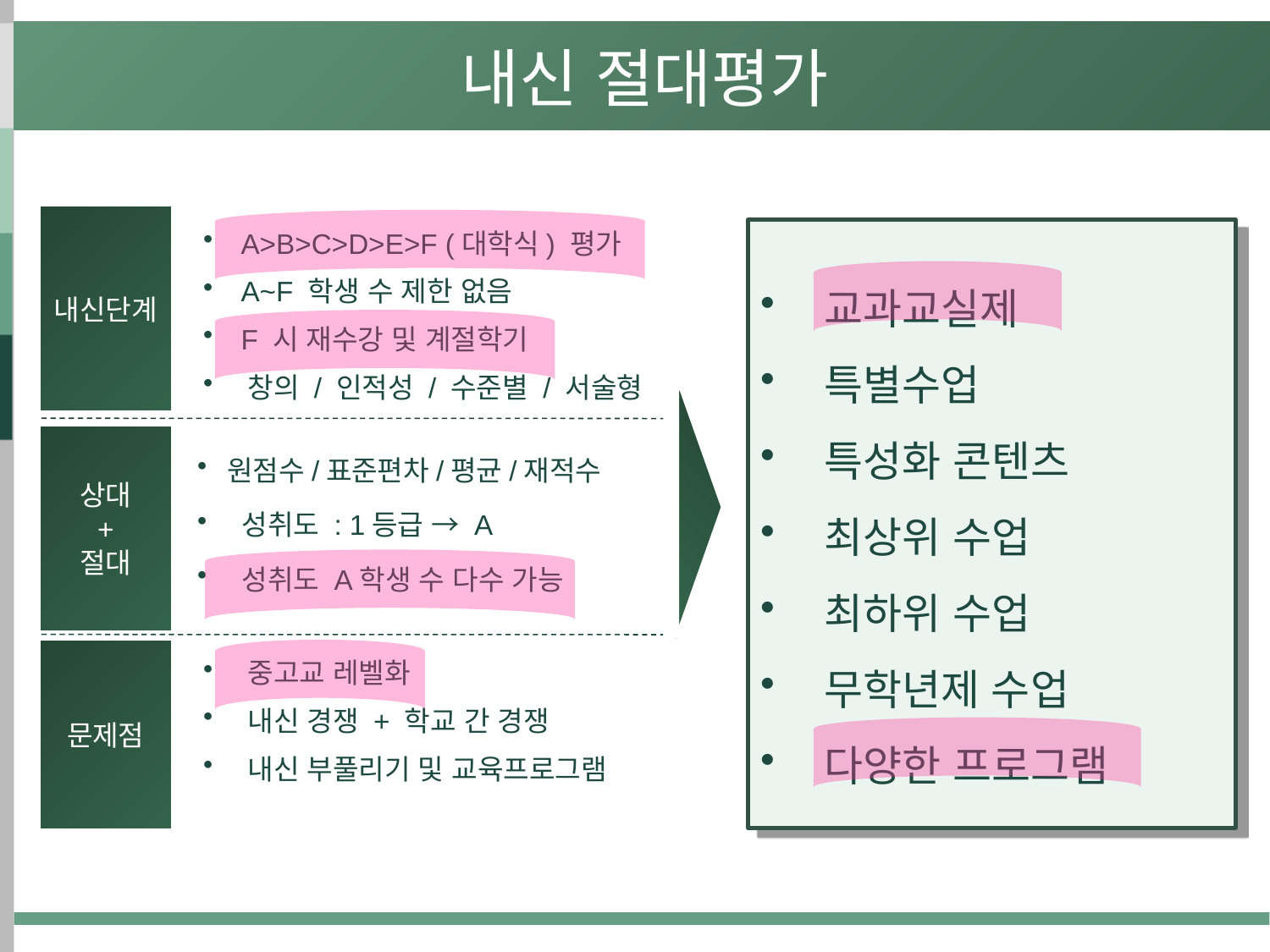

내신 절대평가

내신단계
 A>B>C>D>E>F (대학식) 평가
 A~F 학생 수 제한 없음
 F 시 재수강 및 계절학기
 창의 / 인적성 / 수준별 / 서술형

교과교실제
특별수업
특성화 콘텐츠
최상위 수업
최하위 수업
무학년제 수업
다양한 프로그램

상대
+
절대
원점수/표준편차/평균/재적수
 성취도 : 1등급 → A
 성취도 A학생 수 다수 가능

문제점
 중고교 레벨화
 내신 경쟁 + 학교 간 경쟁
 내신 부풀리기 및 교육프로그램